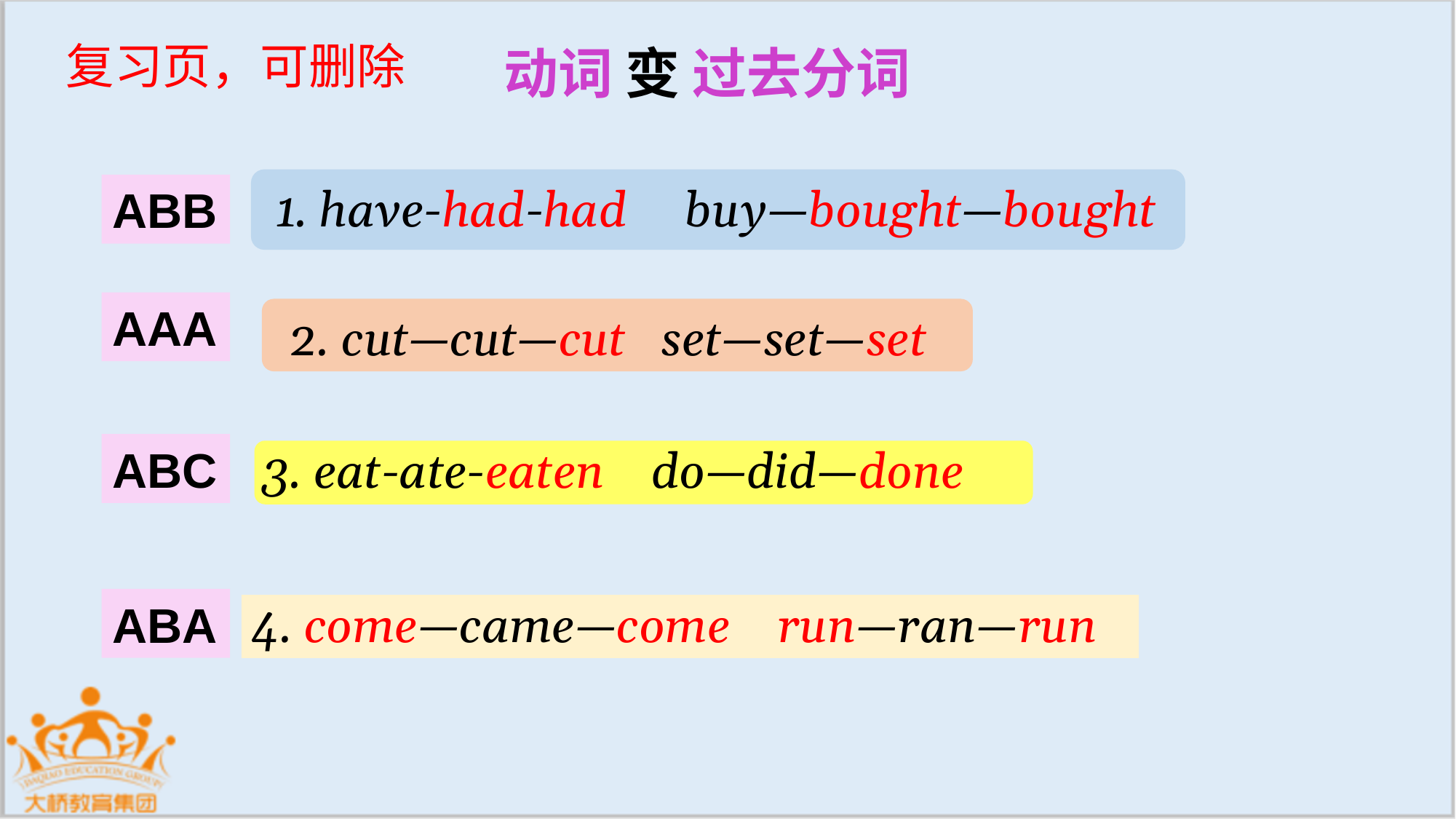

复习页，可删除
动词 变 过去分词

   1. have-had-had     buy—bought—bought
ABB
AAA

2. cut—cut—cut   set—set—set
ABC
3. eat-ate-eaten    do—did—done

ABA
4. come—came—come    run—ran—run